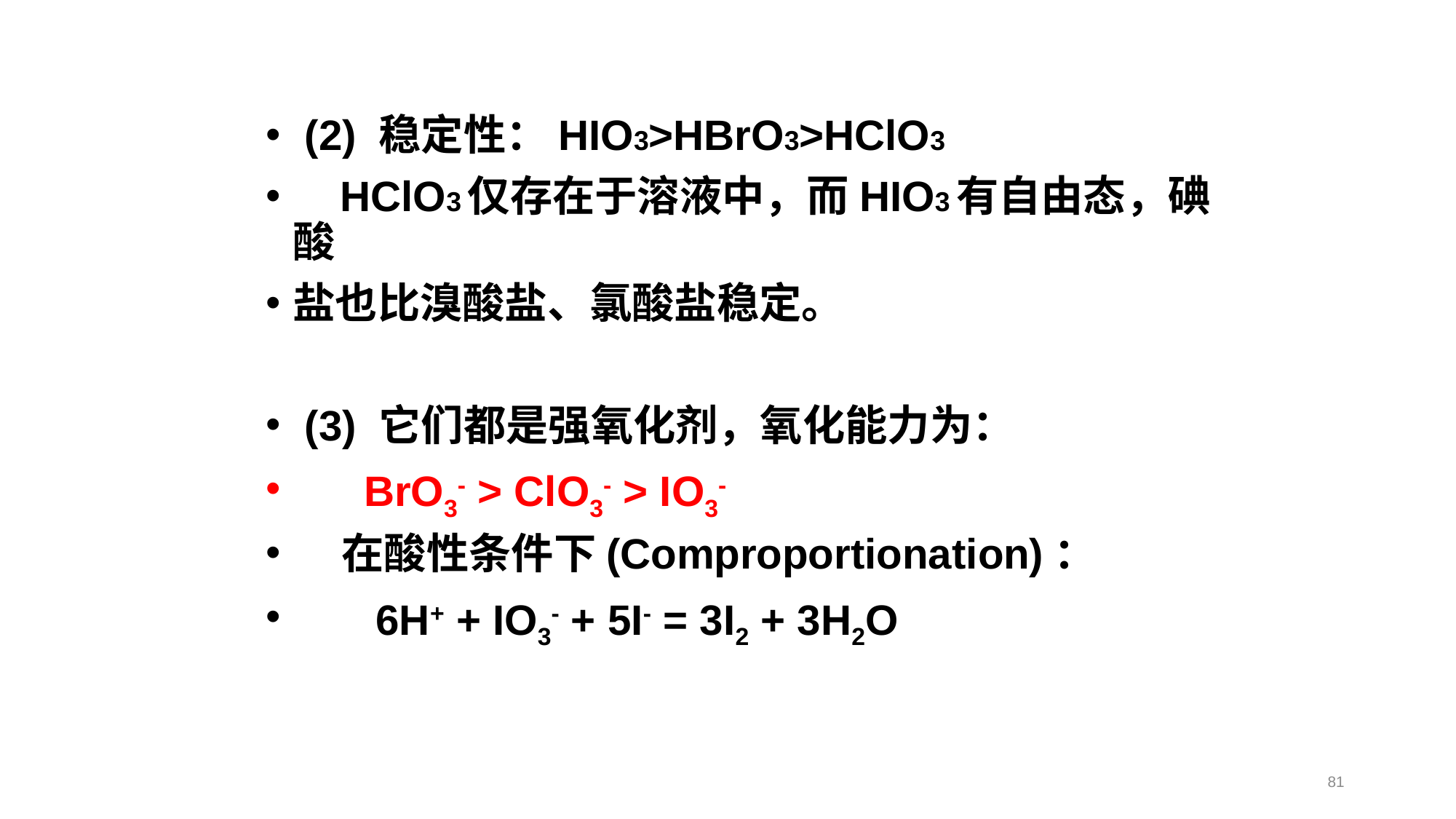

(2) 稳定性：HIO3>HBrO3>HClO3
    HClO3仅存在于溶液中，而HIO3有自由态，碘酸
盐也比溴酸盐、氯酸盐稳定。

 (3) 它们都是强氧化剂，氧化能力为：
      BrO3- > ClO3- > IO3-
    在酸性条件下(Comproportionation)：
       6H+ + IO3- + 5I- = 3I2 + 3H2O

81